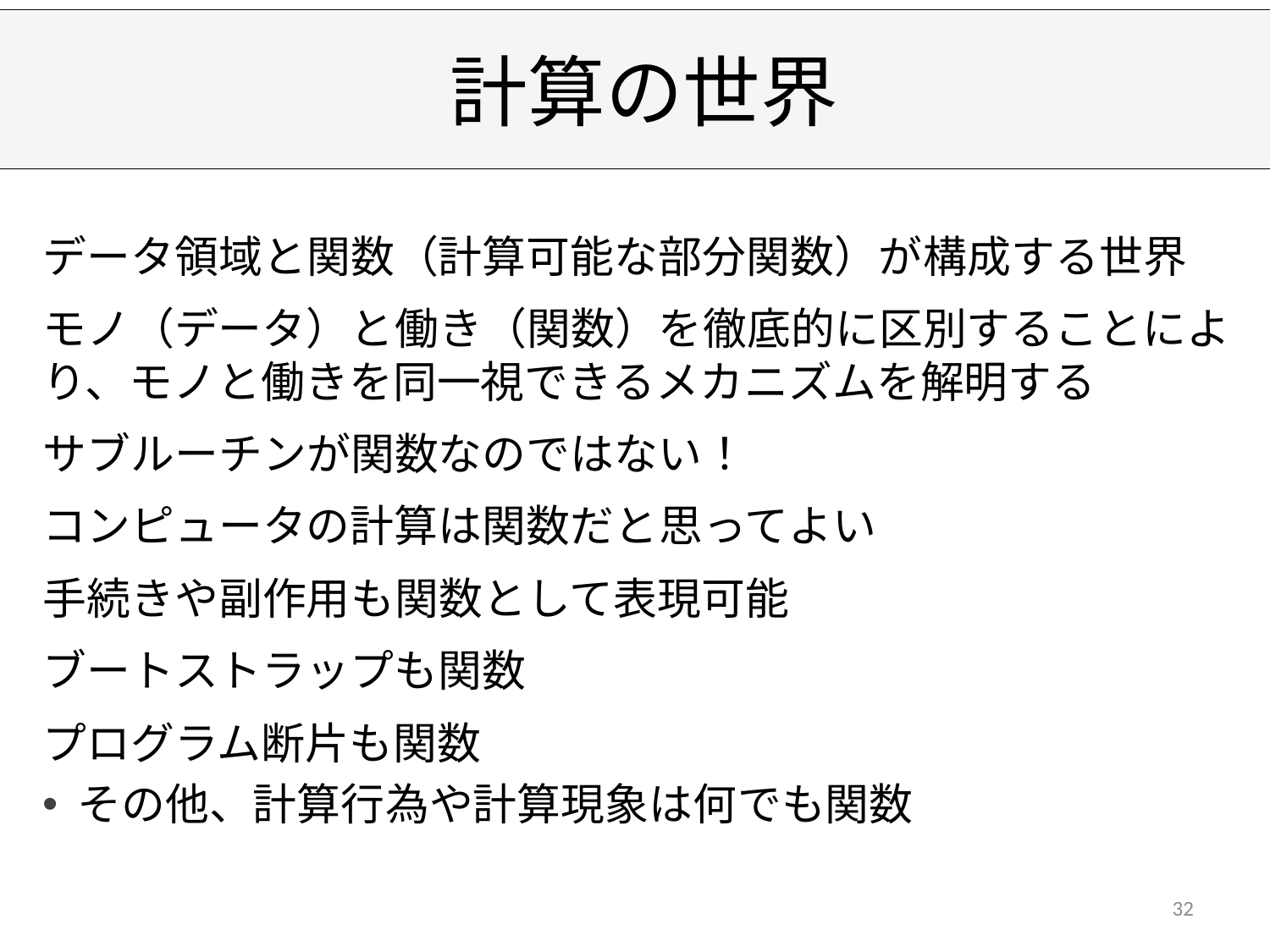

# 計算の世界
データ領域と関数（計算可能な部分関数）が構成する世界
モノ（データ）と働き（関数）を徹底的に区別することにより、モノと働きを同一視できるメカニズムを解明する
サブルーチンが関数なのではない！
コンピュータの計算は関数だと思ってよい
手続きや副作用も関数として表現可能
ブートストラップも関数
プログラム断片も関数
その他、計算行為や計算現象は何でも関数
32